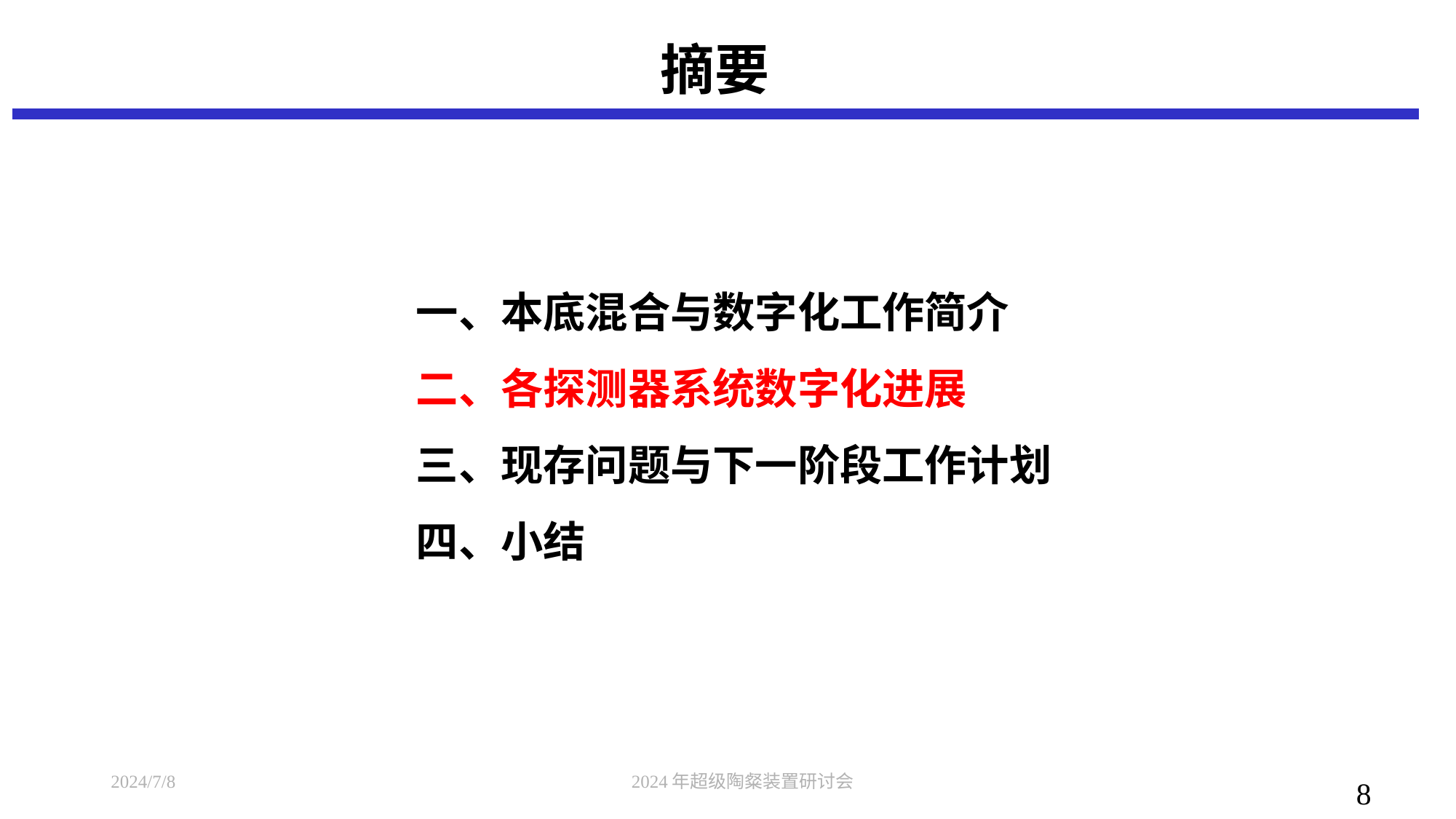

# 摘要
一、本底混合与数字化工作简介
二、各探测器系统数字化进展
三、现存问题与下一阶段工作计划
四、小结
2024/7/8
2024年超级陶粲装置研讨会
8